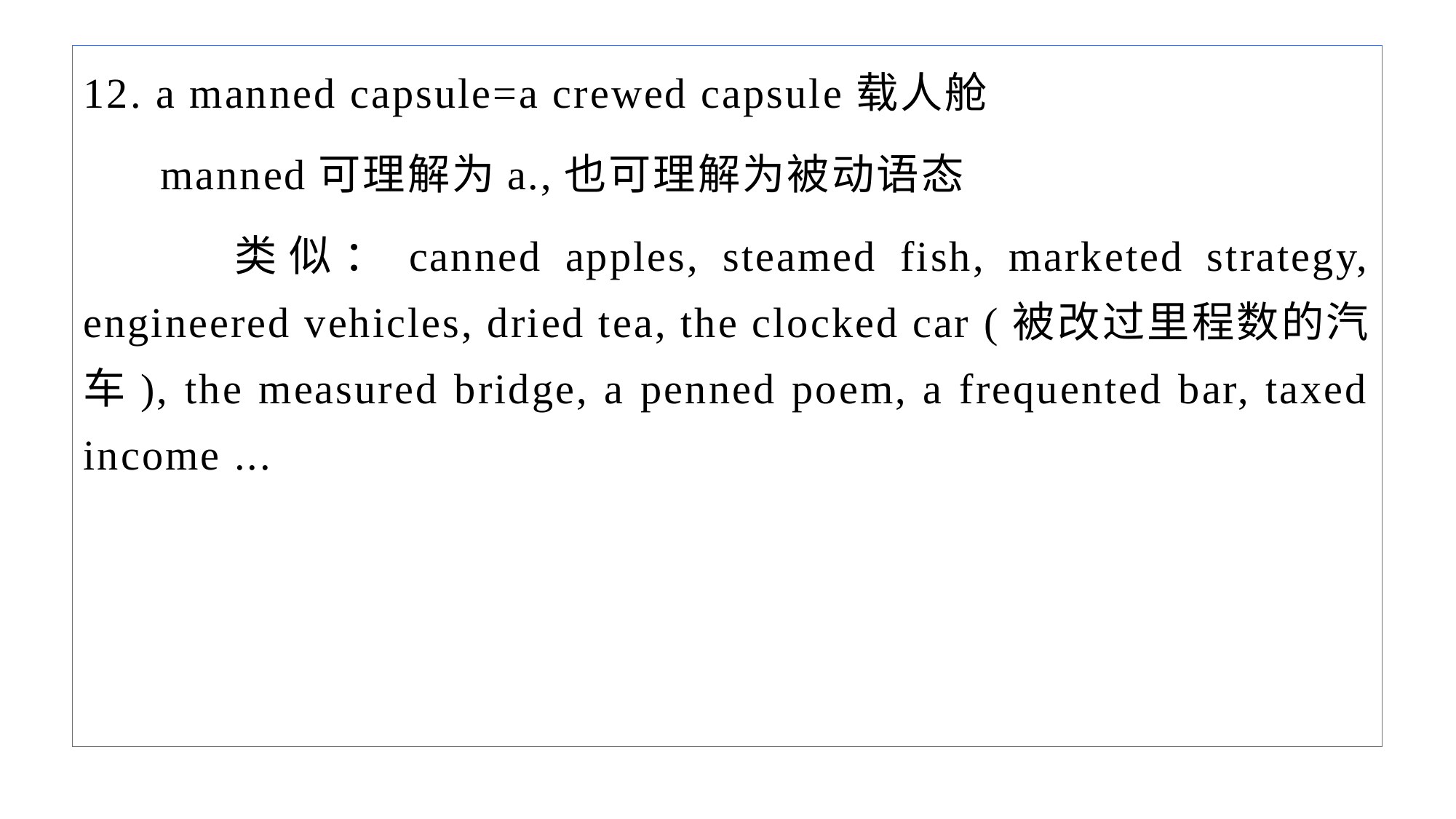

12. a manned capsule=a crewed capsule载人舱
      manned可理解为a.,也可理解为被动语态
      类似：canned apples, steamed fish, marketed strategy, engineered vehicles, dried tea, the clocked car (被改过里程数的汽车), the measured bridge, a penned poem, a frequented bar, taxed income ...